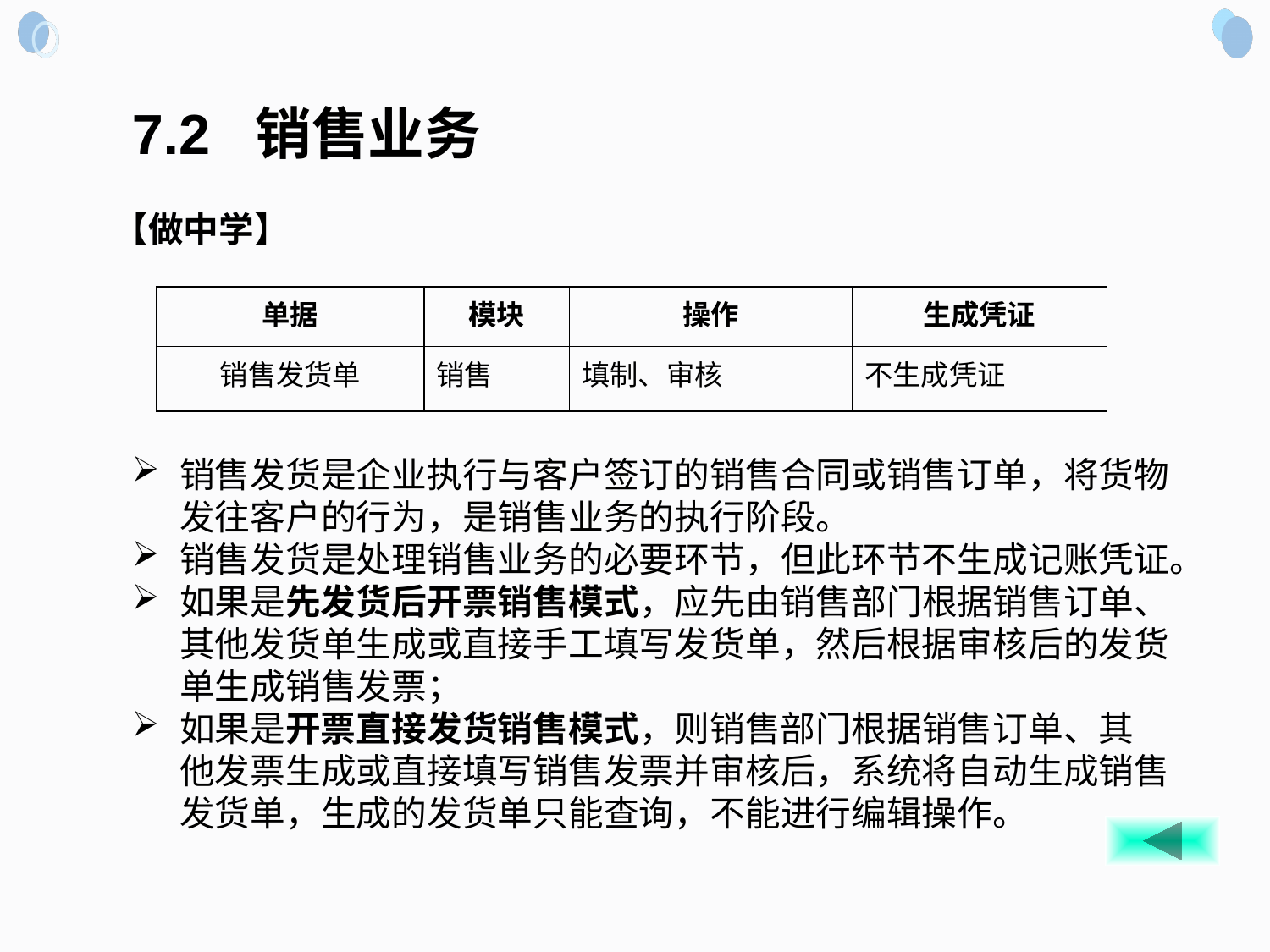

7.2  销售业务
【做中学】

| 单据 | 模块 | 操作 | 生成凭证 |
| --- | --- | --- | --- |
| 销售发货单 | 销售 | 填制、审核 | 不生成凭证 |
销售发货是企业执行与客户签订的销售合同或销售订单，将货物发往客户的行为，是销售业务的执行阶段。
销售发货是处理销售业务的必要环节，但此环节不生成记账凭证。
如果是先发货后开票销售模式，应先由销售部门根据销售订单、其他发货单生成或直接手工填写发货单，然后根据审核后的发货单生成销售发票；如果是开票直接发货销售模式，则销售部门根据销售订单、其他发票生成或直接填写销售发票并审核后，系统将自动生成销售发货单，生成的发货单只能查询，不能进行编辑操作。